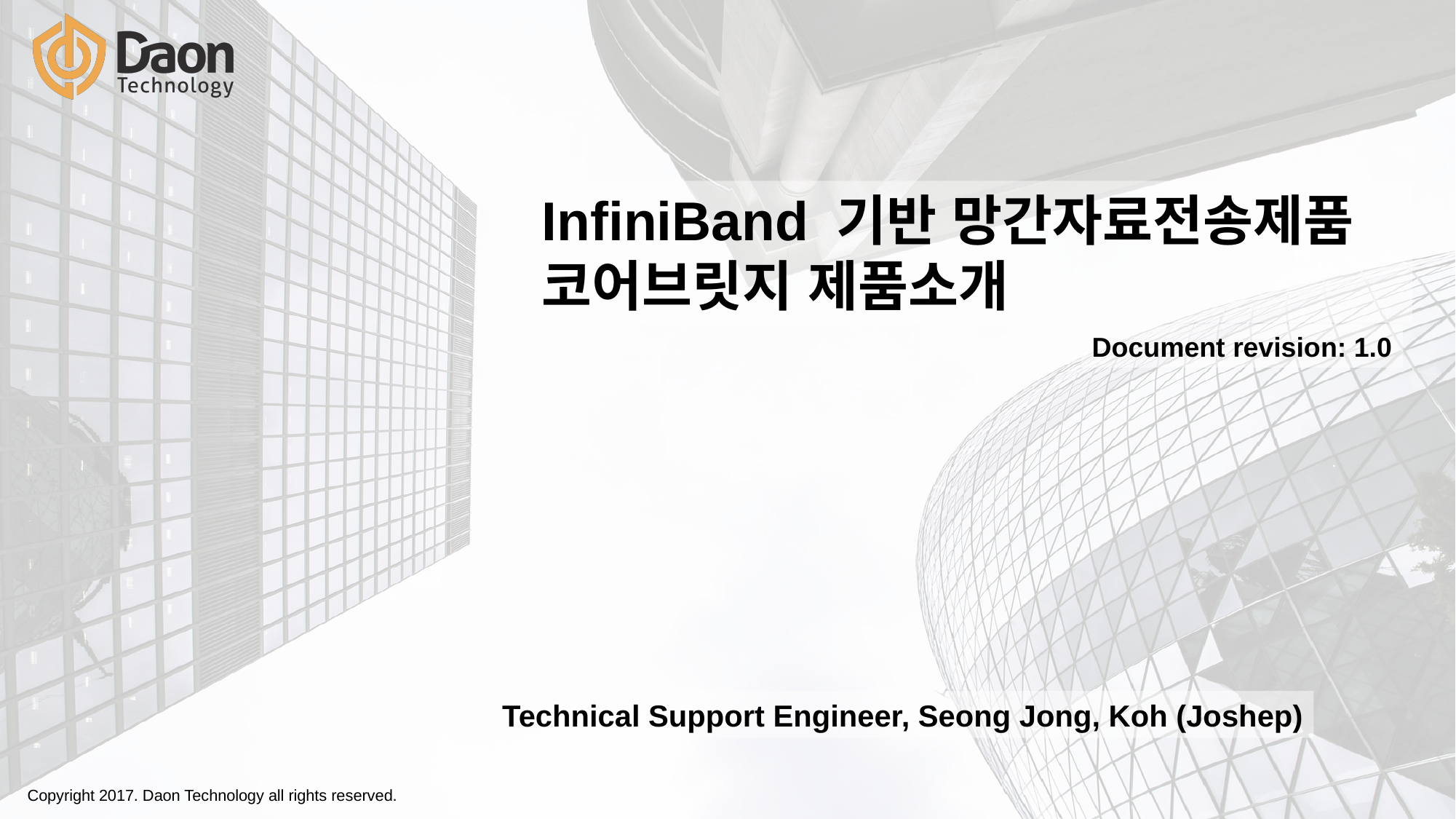

InfiniBand 기반 망간자료전송제품
코어브릿지 제품소개
Document revision: 1.0
Technical Support Engineer, Seong Jong, Koh (Joshep)